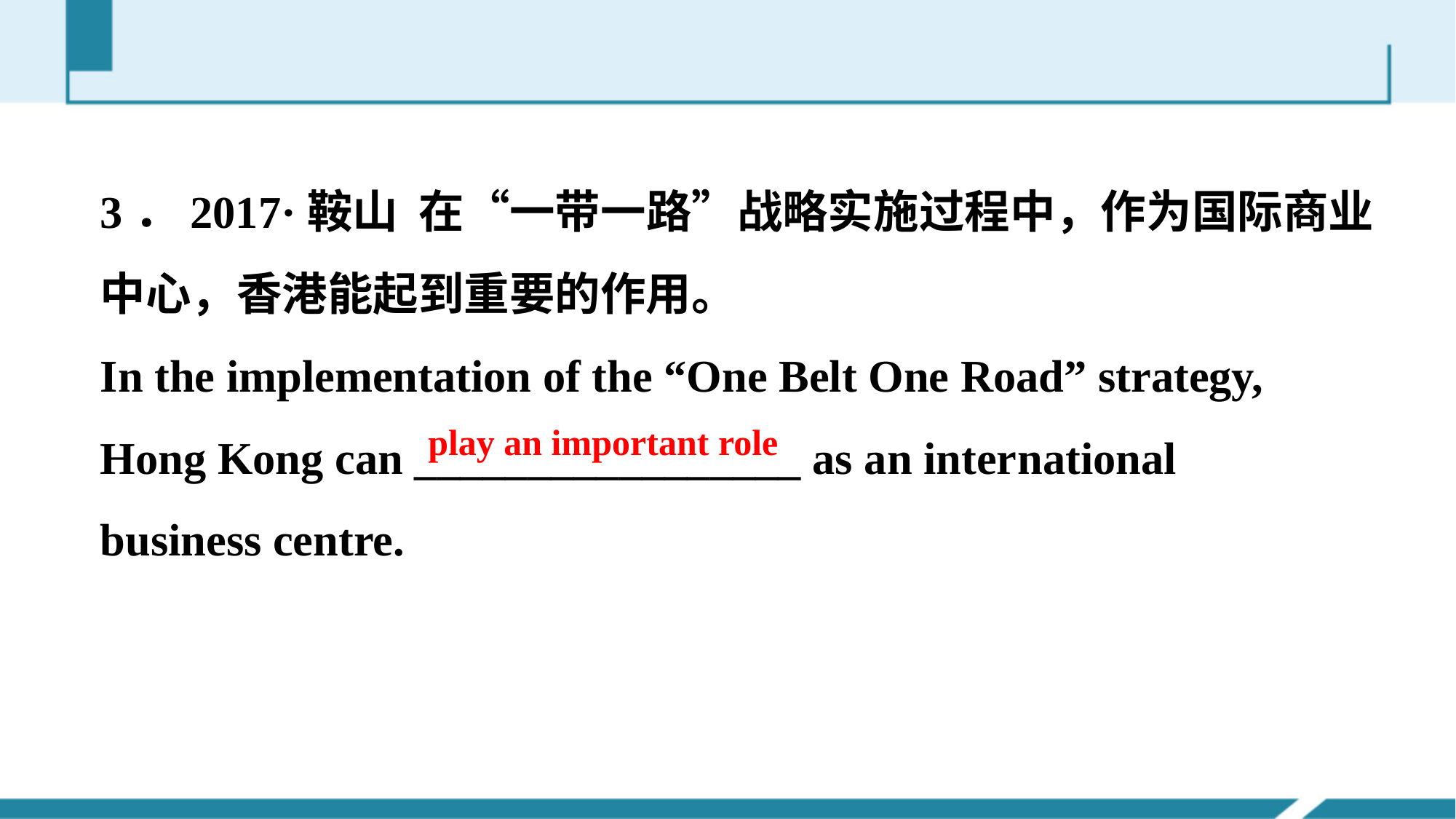

3．2017·鞍山  在“一带一路”战略实施过程中，作为国际商业
中心，香港能起到重要的作用。
In the implementation of the “One Belt One Road” strategy,
Hong Kong can _________________ as an inter­national
business centre.
　play an important role